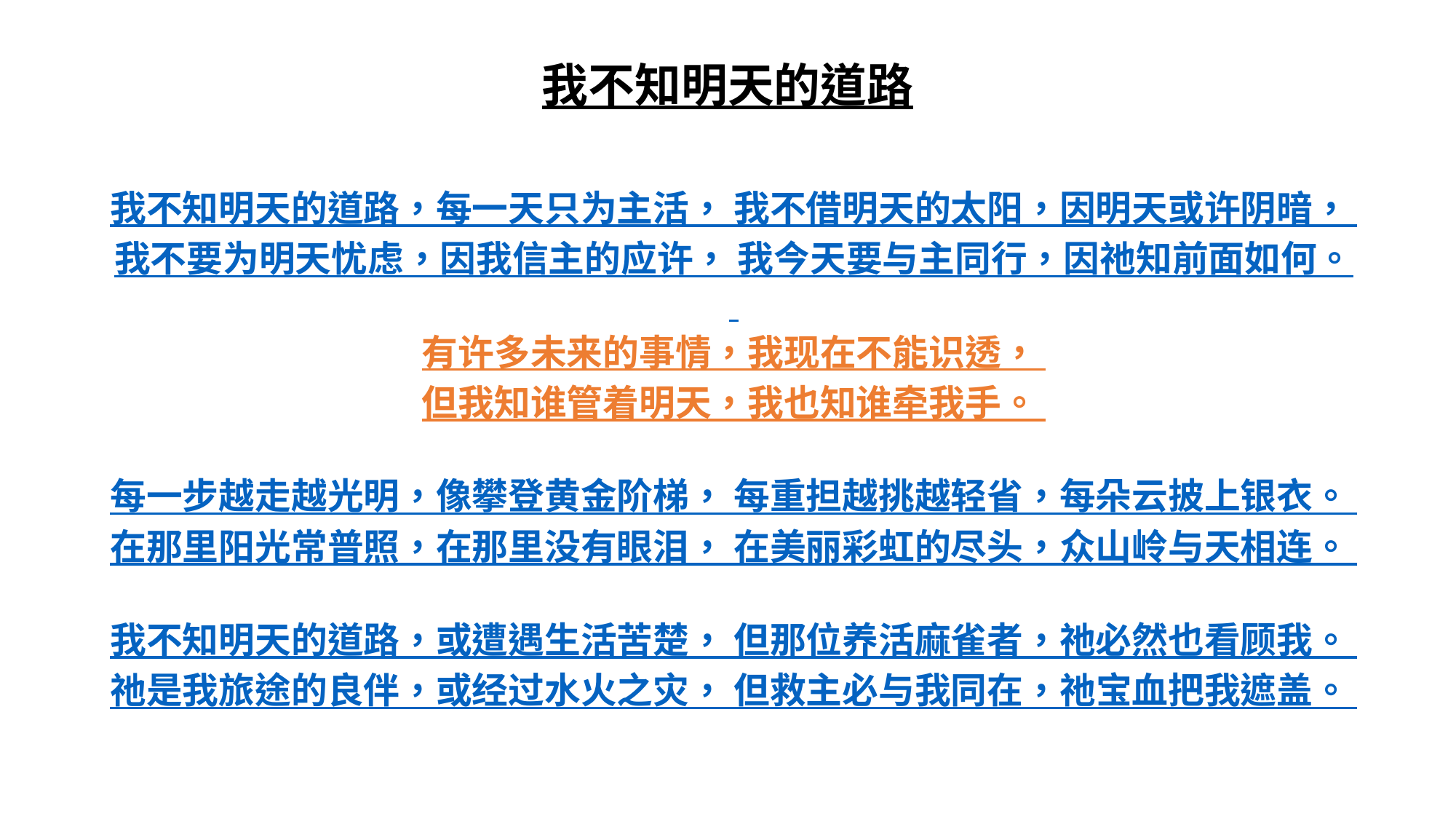

# 我不知明天的道路
我不知明天的道路，每一天只为主活， 我不借明天的太阳，因明天或许阴暗，
我不要为明天忧虑，因我信主的应许， 我今天要与主同行，因祂知前面如何。

有许多未来的事情，我现在不能识透，
但我知谁管着明天，我也知谁牵我手。

每一步越走越光明，像攀登黄金阶梯， 每重担越挑越轻省，每朵云披上银衣。
在那里阳光常普照，在那里没有眼泪， 在美丽彩虹的尽头，众山岭与天相连。

我不知明天的道路，或遭遇生活苦楚， 但那位养活麻雀者，祂必然也看顾我。
祂是我旅途的良伴，或经过水火之灾， 但救主必与我同在，祂宝血把我遮盖。